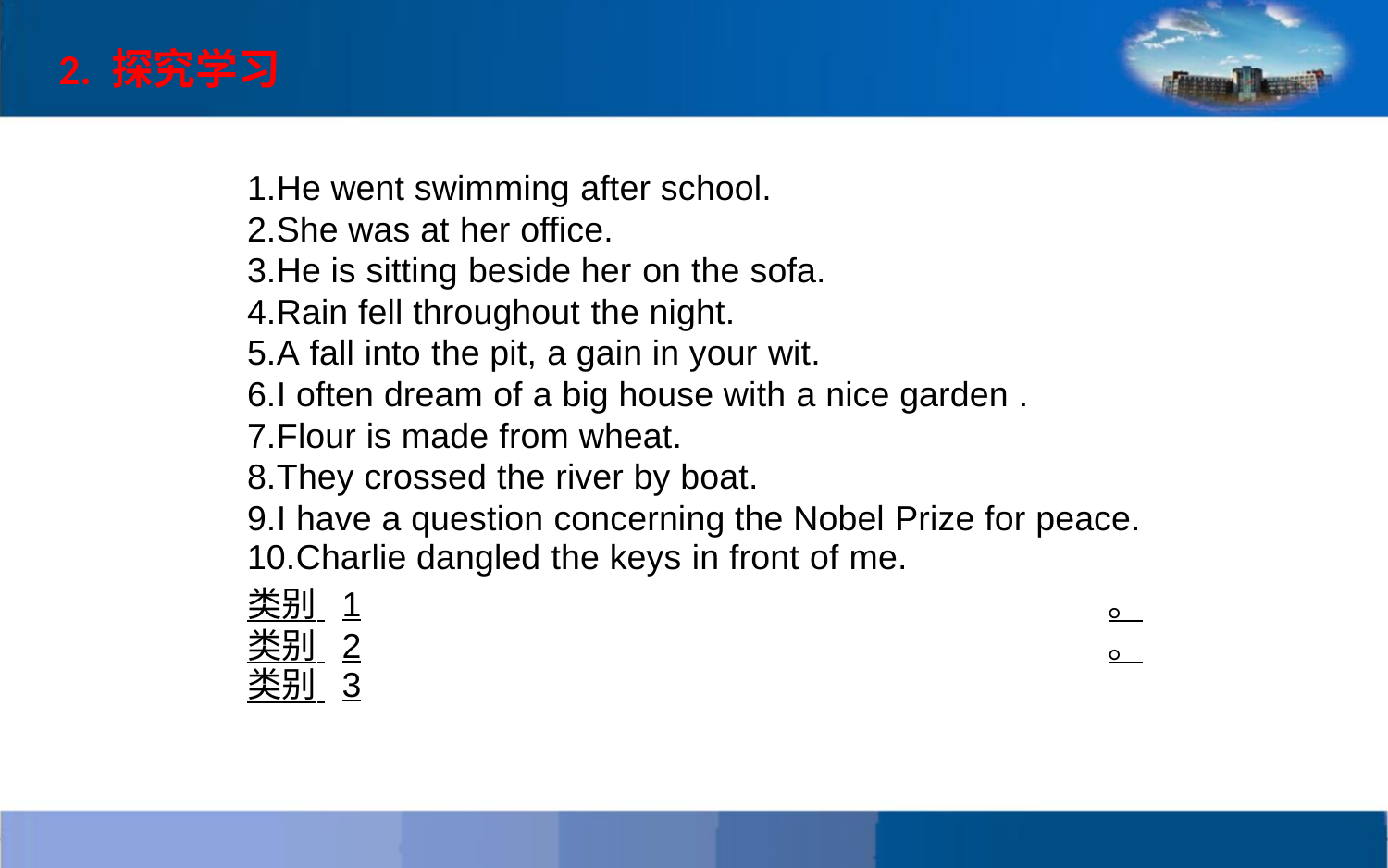

2. 探究学习
1.He went swimming after school.
2.She was at her office.
3.He is sitting beside her on the sofa.
4.Rain fell throughout the night.
5.A fall into the pit, a gain in your wit.
6.I often dream of a big house with a nice garden .
7.Flour is made from wheat.
8.They crossed the river by boat.
9.I have a question concerning the Nobel Prize for peace.
10.Charlie dangled the keys in front of me.
类别 1
类别 2
类别 3
。
。